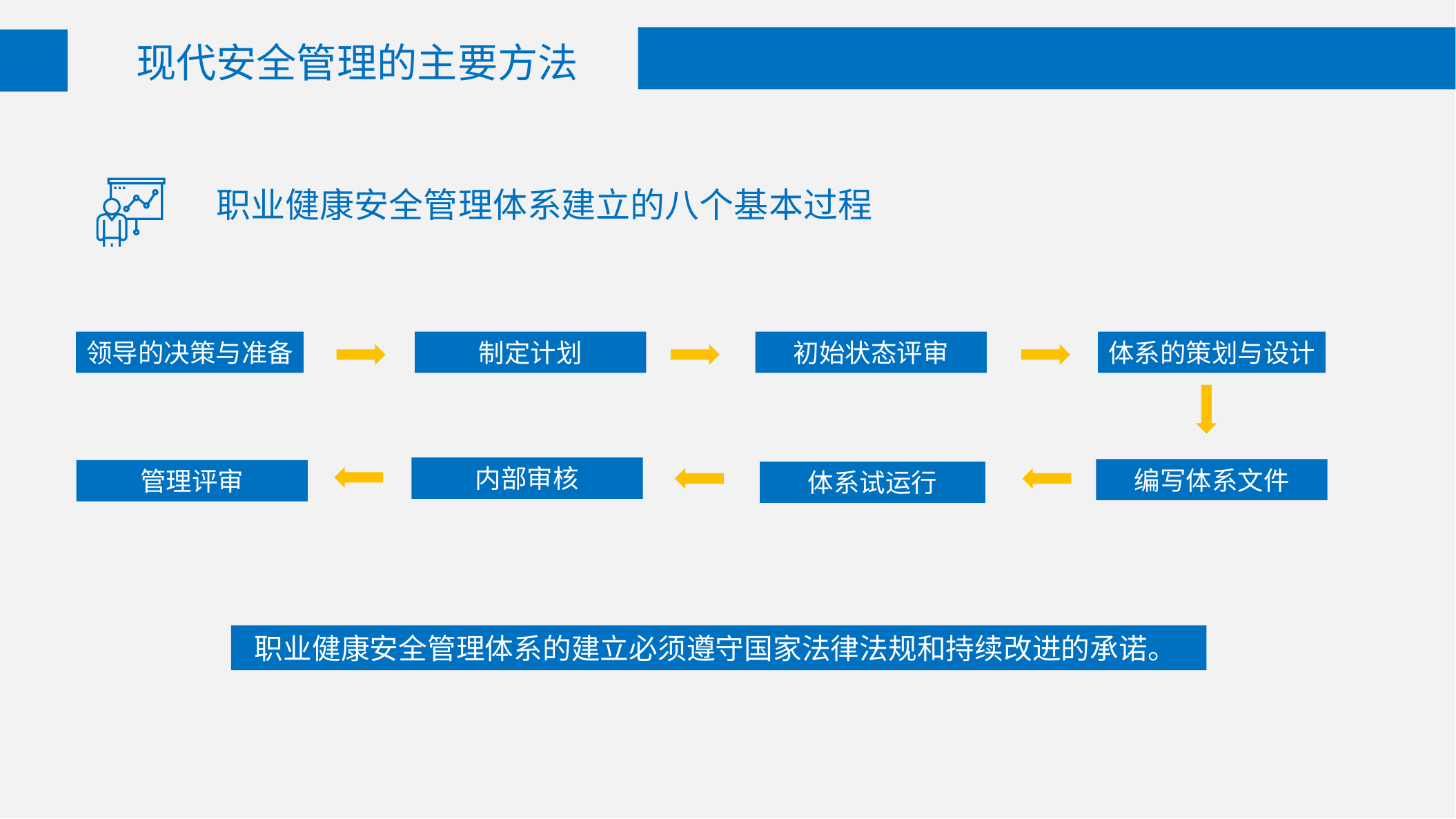

现代安全管理的主要方法

 职业健康安全管理体系建立的八个基本过程
领导的决策与准备
制定计划
初始状态评审
体系的策划与设计

内部审核
编写体系文件
管理评审
体系试运行

 职业健康安全管理体系的建立必须遵守国家法律法规和持续改进的承诺。